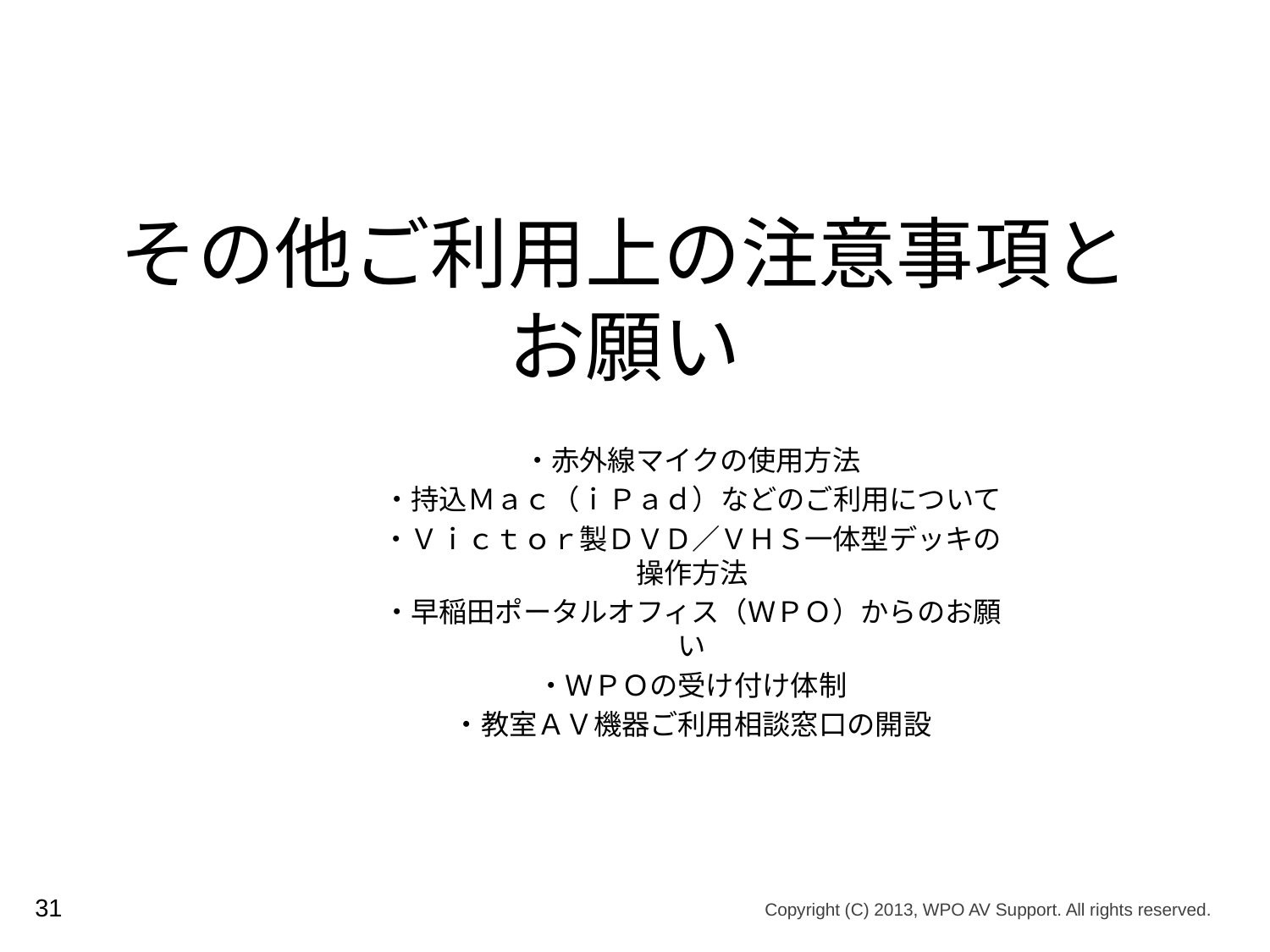

# その他ご利用上の注意事項と お願い
・赤外線マイクの使用方法
・持込Ｍａｃ（ｉＰａｄ）などのご利用について
・Ｖｉｃｔｏｒ製ＤＶＤ／ＶＨＳ一体型デッキの操作方法
・早稲田ポータルオフィス（ＷＰＯ）からのお願い
・ＷＰＯの受け付け体制
・教室ＡＶ機器ご利用相談窓口の開設

31
Copyright (C) 2013, WPO AV Support. All rights reserved.